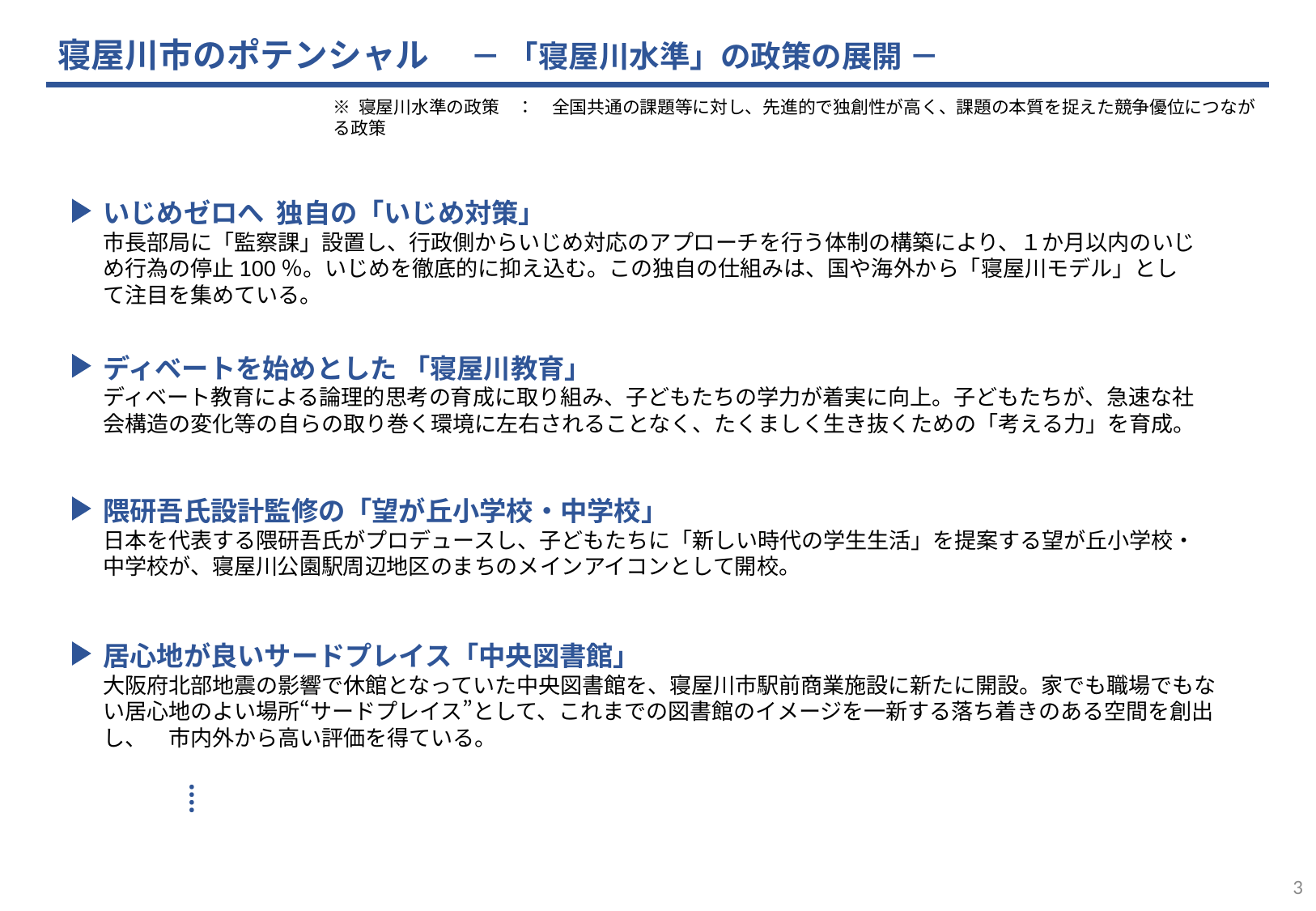

寝屋川市のポテンシャル　 － 「寝屋川水準」の政策の展開 －
※ 寝屋川水準の政策　：　全国共通の課題等に対し、先進的で独創性が高く、課題の本質を捉えた競争優位につながる政策
いじめゼロへ  独自の「いじめ対策」
市長部局に「監察課」設置し、行政側からいじめ対応のアプローチを行う体制の構築により、１か月以内のいじめ行為の停止100％。いじめを徹底的に抑え込む。この独自の仕組みは、国や海外から「寝屋川モデル」として注目を集めている。

ディベートを始めとした 「寝屋川教育」
ディベート教育による論理的思考の育成に取り組み、子どもたちの学力が着実に向上。子どもたちが、急速な社会構造の変化等の自らの取り巻く環境に左右されることなく、たくましく生き抜くための「考える力」を育成。

隈研吾氏設計監修の「望が丘小学校・中学校」
日本を代表する隈研吾氏がプロデュースし、子どもたちに「新しい時代の学生生活」を提案する望が丘小学校・中学校が、寝屋川公園駅周辺地区のまちのメインアイコンとして開校。

居心地が良いサードプレイス「中央図書館」
大阪府北部地震の影響で休館となっていた中央図書館を、寝屋川市駅前商業施設に新たに開設。家でも職場でもない居心地のよい場所“サードプレイス”として、これまでの図書館のイメージを一新する落ち着きのある空間を創出し、　市内外から高い評価を得ている。

‥‥
3